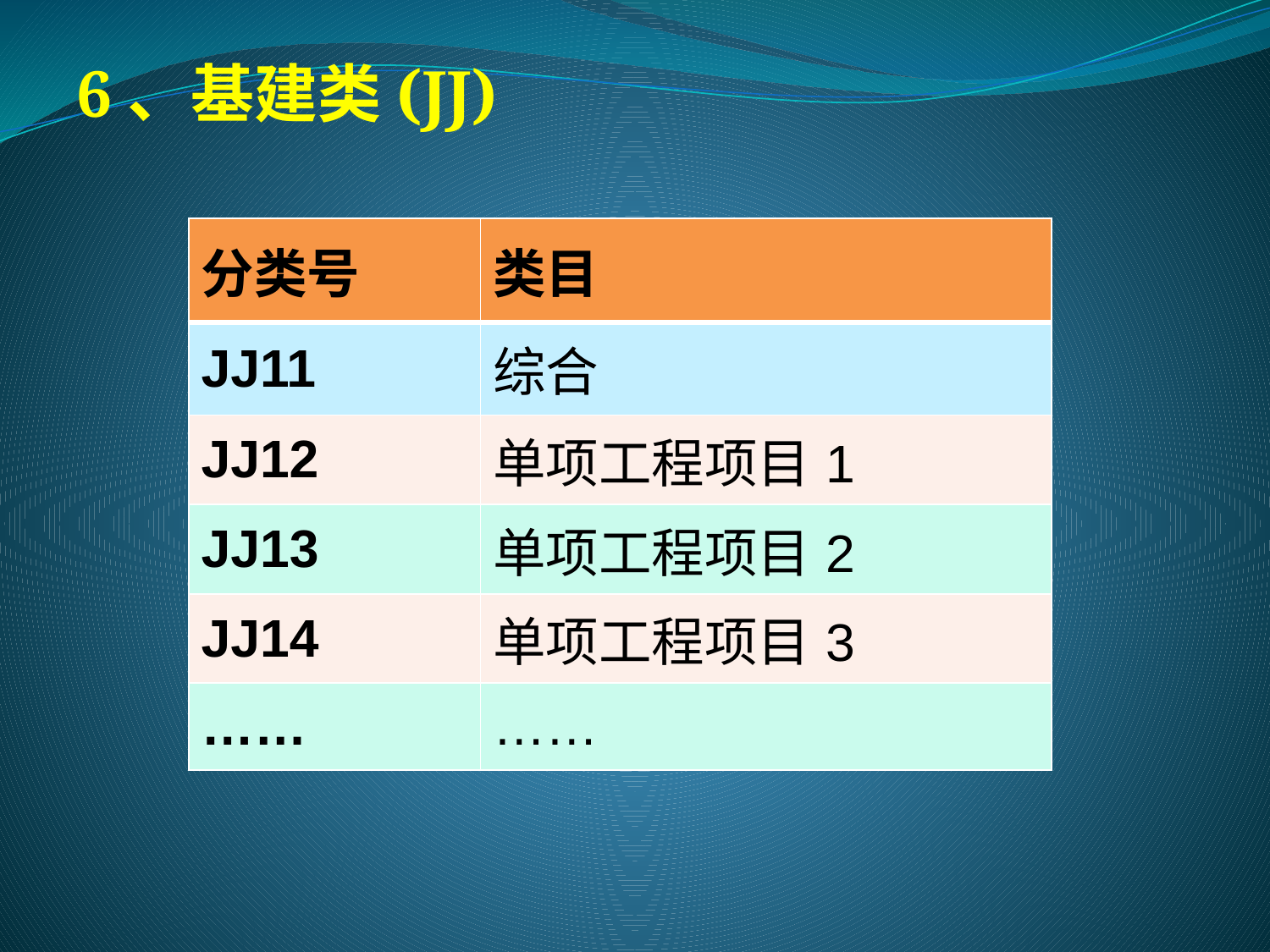

6、基建类(JJ)

| 分类号 | 类目 |
| --- | --- |
| JJ11 | 综合 |
| JJ12 | 单项工程项目1 |
| JJ13 | 单项工程项目2 |
| JJ14 | 单项工程项目3 |
| …… | …… |